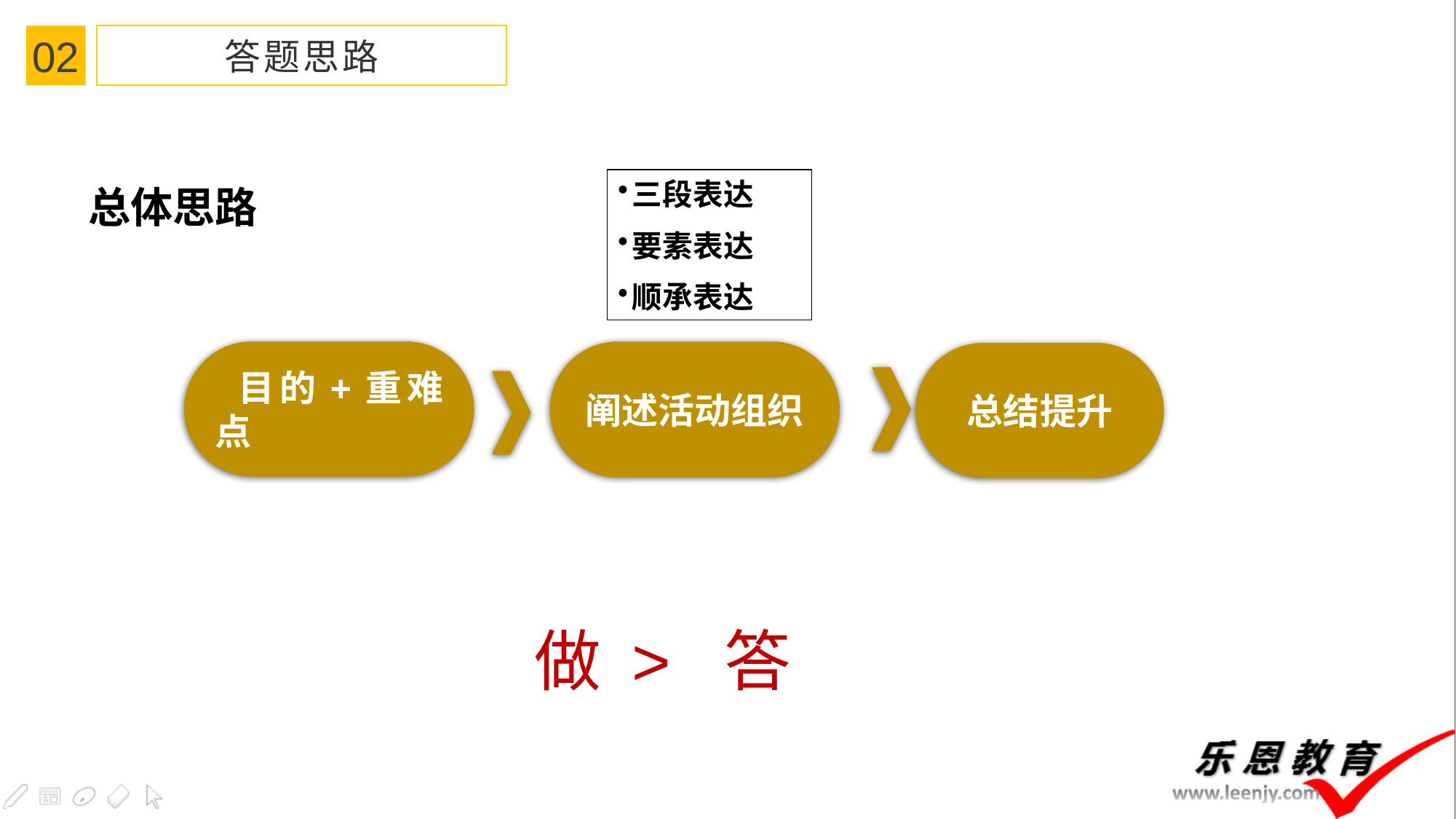

02
答题思路

   总体思路

三段表达
要素表达
顺承表达
 目的+重难点
阐述活动组织

总结提升

   做 >  答